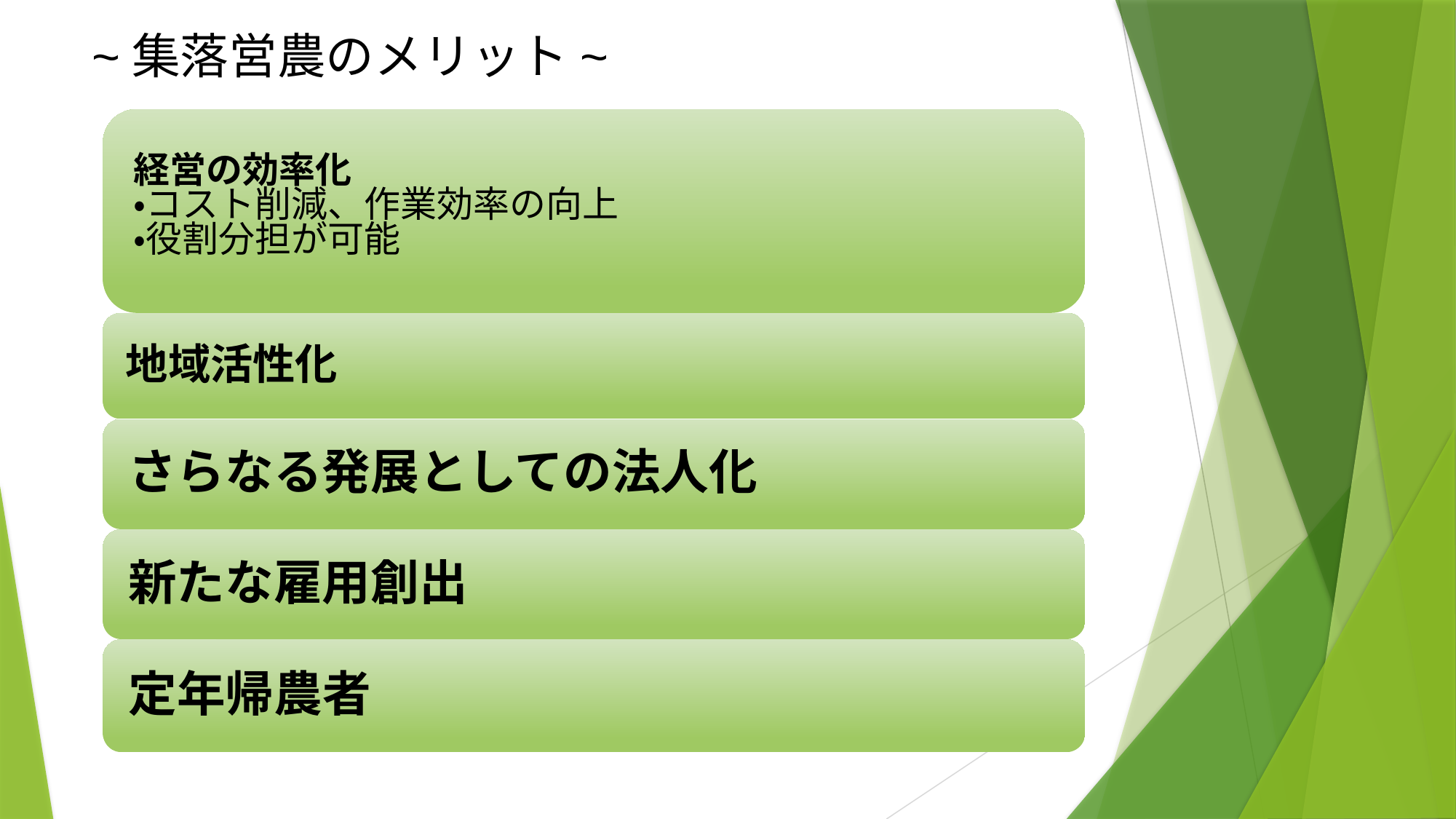

# ~集落営農のメリット~
経営の効率化
・コスト削減、作業効率の向上
・役割分担が可能
地域活性化
さらなる発展としての法人化
新たな雇用創出
定年帰農者